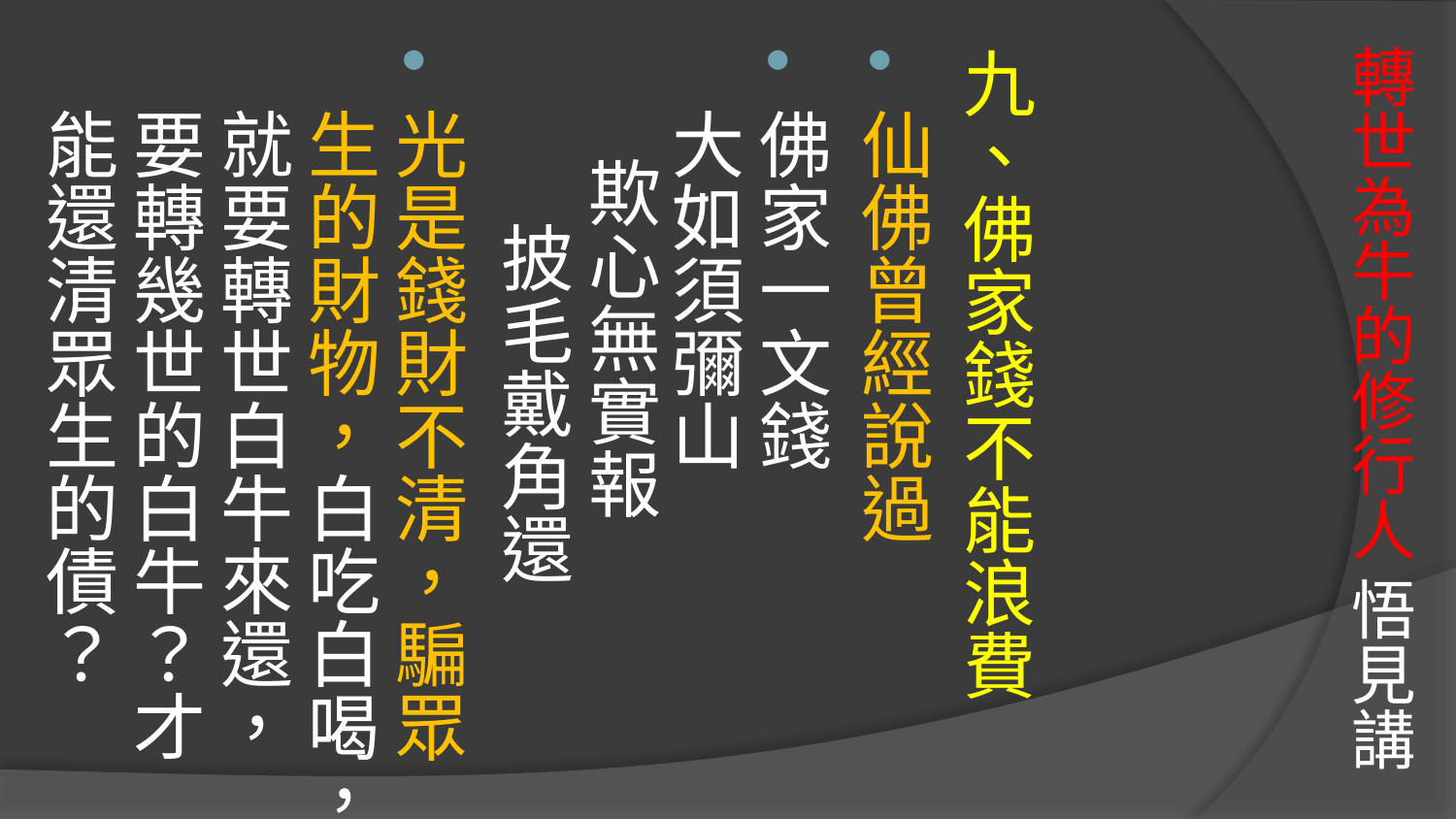

# 轉世為牛的修行人 悟見講
九、佛家錢不能浪費
仙佛曾經說過
佛家一文錢                  大如須彌山                      欺心無實報                       披毛戴角還
光是錢財不清，騙眾生的財物，白吃白喝，就要轉世白牛來還，要轉幾世的白牛？才能還清眾生的債？